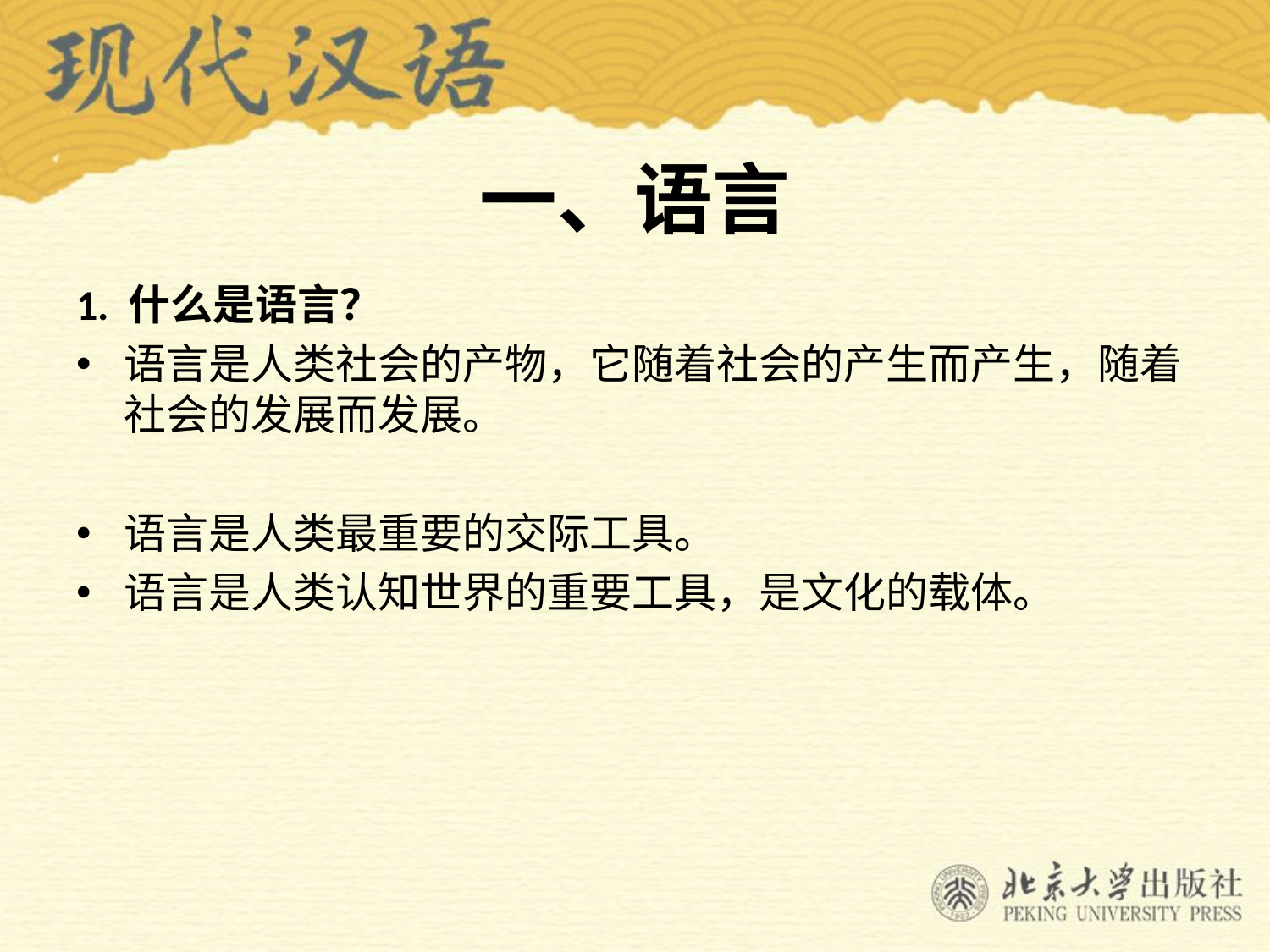

# 一、语言
1. 什么是语言？
语言是人类社会的产物，它随着社会的产生而产生，随着社会的发展而发展。

语言是人类最重要的交际工具。
语言是人类认知世界的重要工具，是文化的载体。